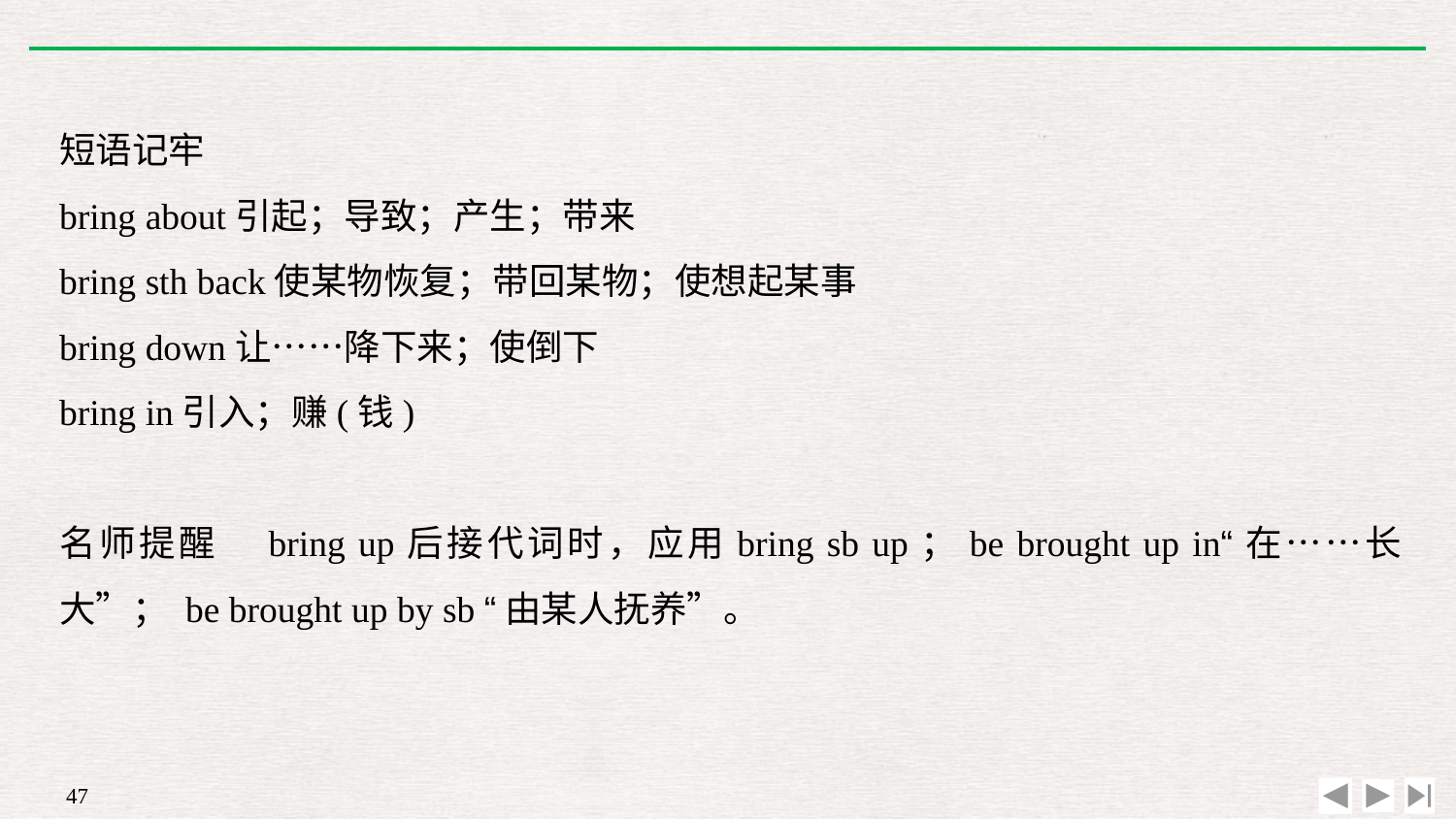

短语记牢
bring about引起；导致；产生；带来
bring sth back使某物恢复；带回某物；使想起某事
bring down让……降下来；使倒下
bring in引入；赚(钱)

名师提醒　bring up后接代词时，应用bring sb up；be brought up in“在……长大”； be brought up by sb “由某人抚养”。